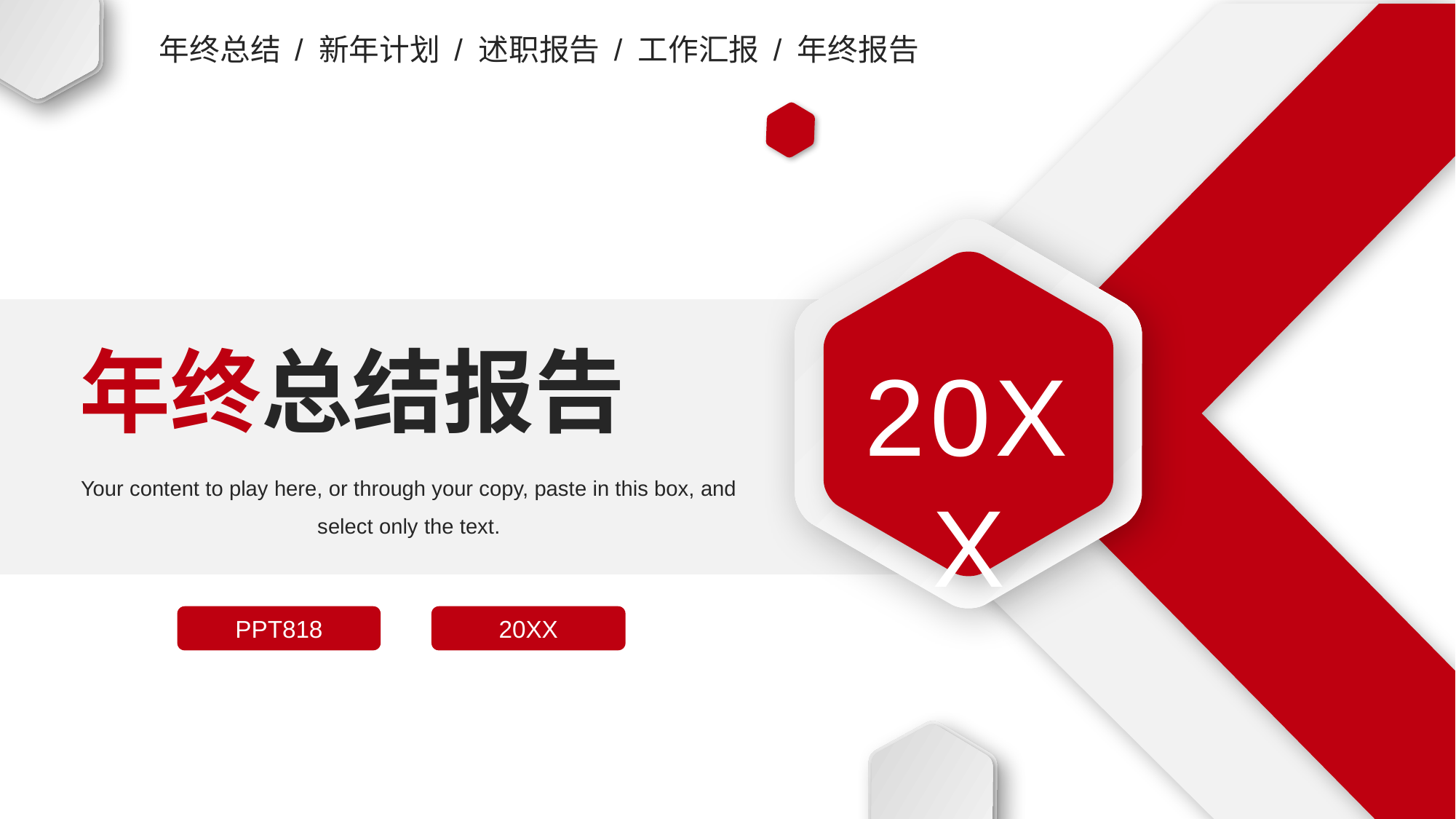

20XX

年终总结 / 新年计划 / 述职报告 / 工作汇报 / 年终报告

年终总结报告
Your content to play here, or through your copy, paste in this box, and select only the text.
PPT818
20XX